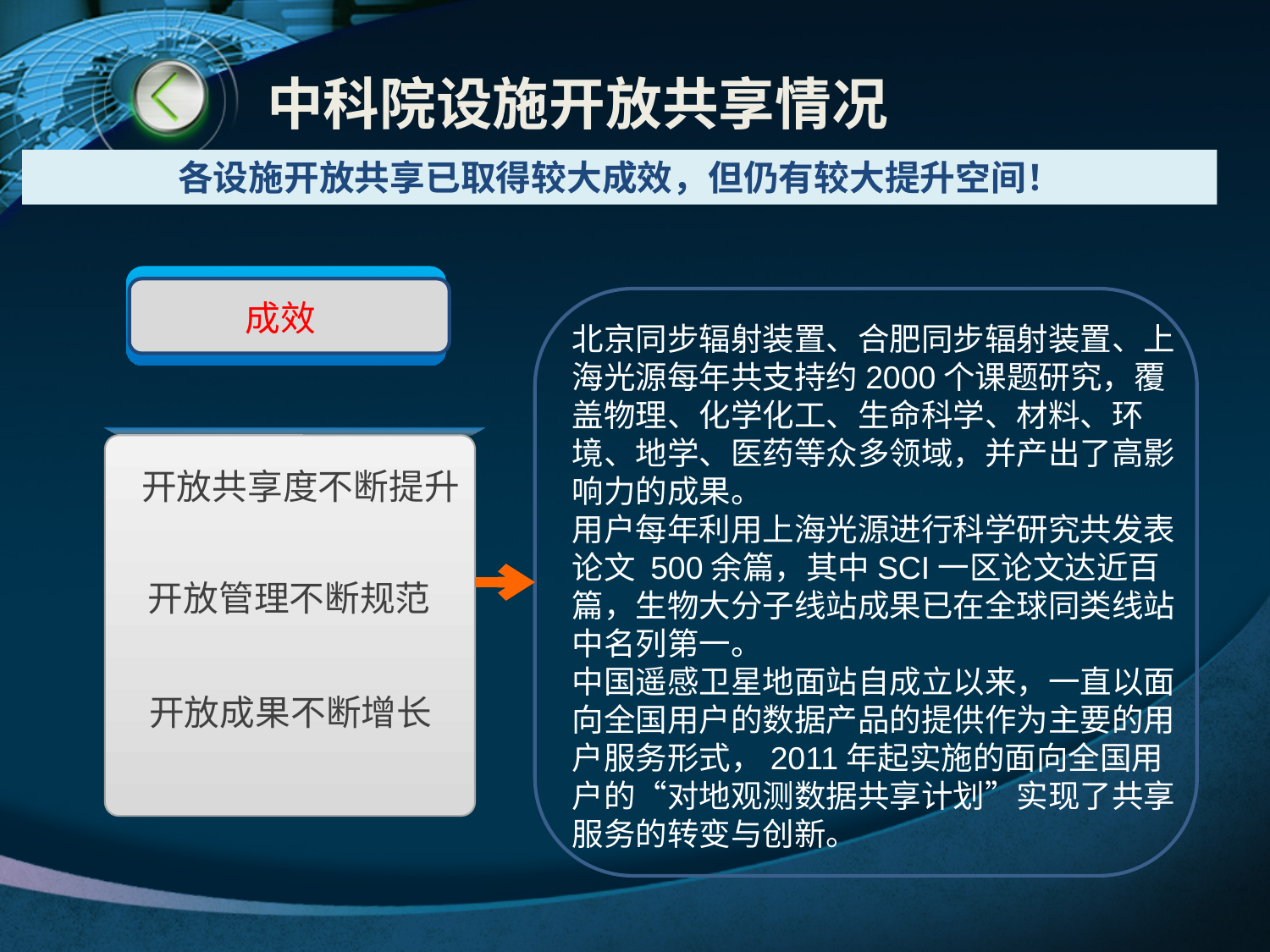

# 中科院设施开放共享情况
各设施开放共享已取得较大成效，但仍有较大提升空间！

成效
北京同步辐射装置、合肥同步辐射装置、上海光源每年共支持约2000个课题研究，覆盖物理、化学化工、生命科学、材料、环境、地学、医药等众多领域，并产出了高影响力的成果。
用户每年利用上海光源进行科学研究共发表论文 500余篇，其中SCI一区论文达近百篇，生物大分子线站成果已在全球同类线站中名列第一。
中国遥感卫星地面站自成立以来，一直以面向全国用户的数据产品的提供作为主要的用户服务形式，2011年起实施的面向全国用户的“对地观测数据共享计划”实现了共享服务的转变与创新。

开放共享度不断提升
开放管理不断规范
开放成果不断增长